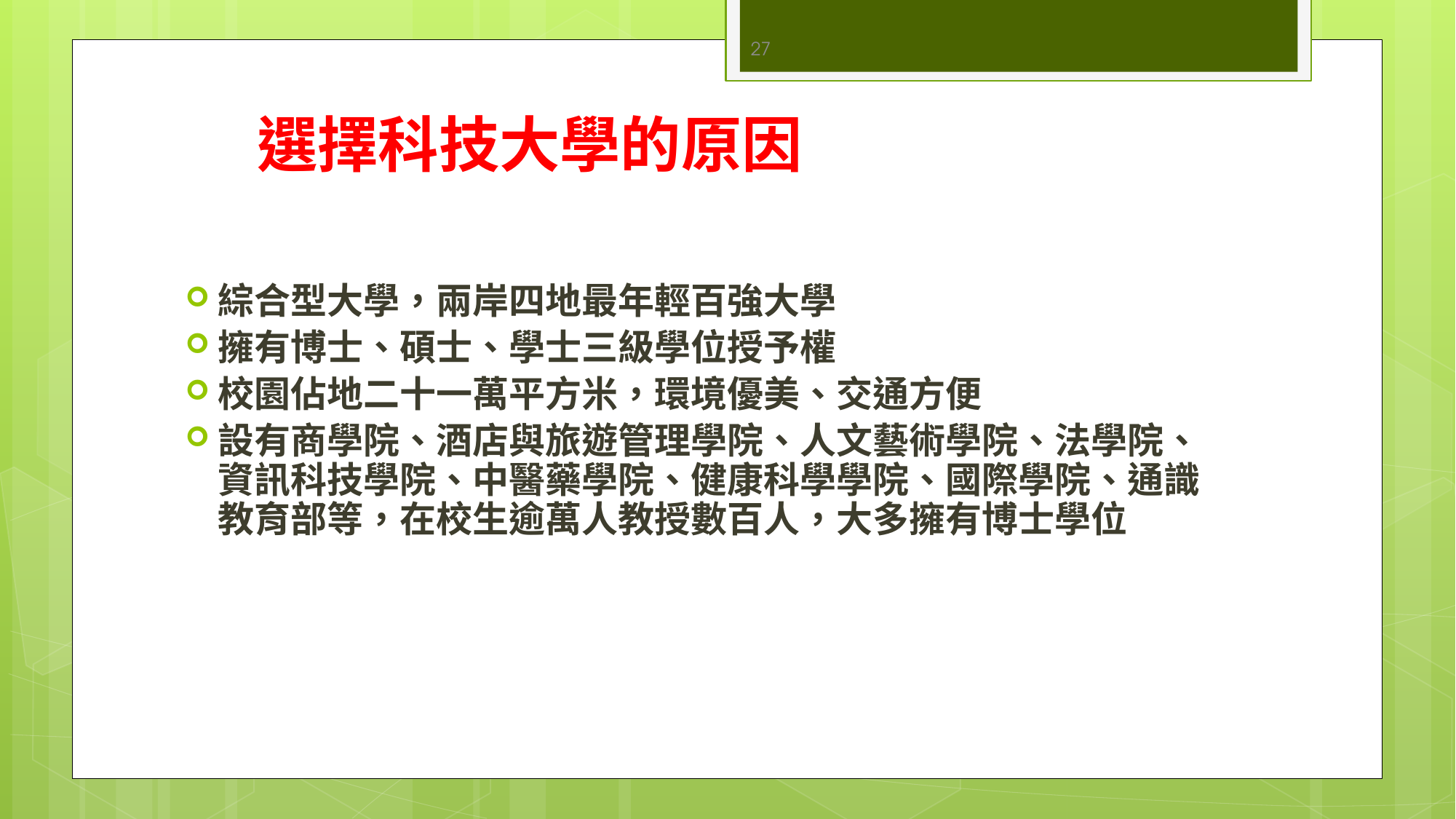

27
# 選擇科技大學的原因
綜合型大學，兩岸四地最年輕百強大學
擁有博士、碩士、學士三級學位授予權
校園佔地二十一萬平方米，環境優美、交通方便
設有商學院、酒店與旅遊管理學院、人文藝術學院、法學院、資訊科技學院、中醫藥學院、健康科學學院、國際學院、通識教育部等，在校生逾萬人教授數百人，大多擁有博士學位